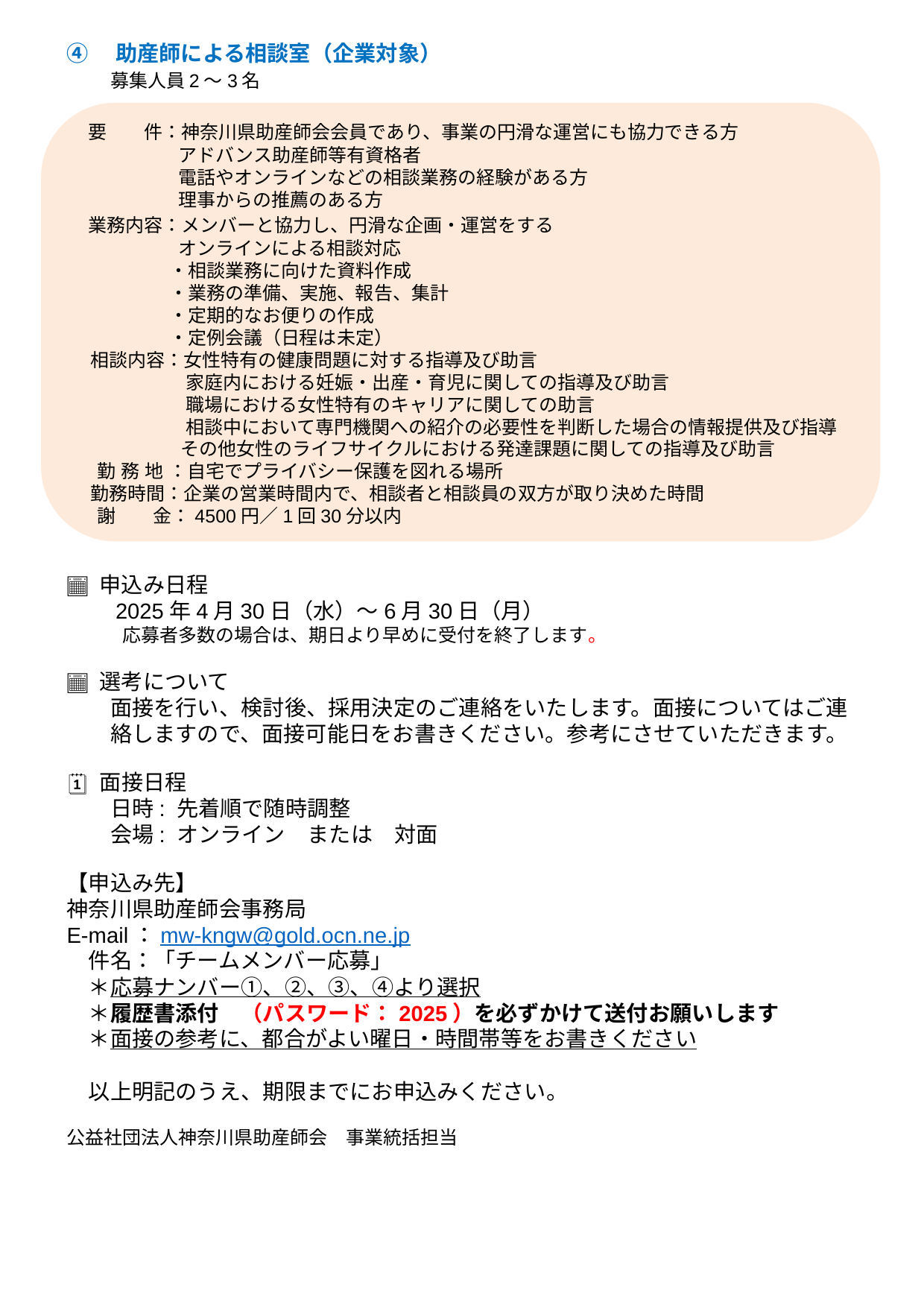

④　助産師による相談室（企業対象）
　　募集人員2～3名

　要　　件：神奈川県助産師会会員であり、事業の円滑な運営にも協力できる方
　　　　　　アドバンス助産師等有資格者
　　　　　　電話やオンラインなどの相談業務の経験がある方
　　　　　　理事からの推薦のある方
　業務内容：メンバーと協力し、円滑な企画・運営をする
　　　　　　オンラインによる相談対応
　　・相談業務に向けた資料作成
　　・業務の準備、実施、報告、集計
　　・定期的なお便りの作成
　　・定例会議（日程は未定）
　 相談内容：女性特有の健康問題に対する指導及び助言
　　　　　     家庭内における妊娠・出産・育児に関しての指導及び助言
　　　　　     職場における女性特有のキャリアに関しての助言
　　　　　     相談中において専門機関への紹介の必要性を判断した場合の情報提供及び指導
　　　　　    その他女性のライフサイクルにおける発達課題に関しての指導及び助言
     勤 務 地 ：自宅でプライバシー保護を図れる場所
　 勤務時間：企業の営業時間内で、相談者と相談員の双方が取り決めた時間
     謝　　金：4500円／1回30分以内

📅 申込み日程
　　2025年4月30日（水）～6月30日（月）
　　　応募者多数の場合は、期日より早めに受付を終了します。

📅 選考について
　　面接を行い、検討後、採用決定のご連絡をいたします。面接についてはご連
　　絡しますので、面接可能日をお書きください。参考にさせていただきます。

🗓️ 面接日程
　　日時: 先着順で随時調整
　　会場: オンライン　または　対面

【申込み先】
神奈川県助産師会事務局
E-mail：mw-kngw@gold.ocn.ne.jp
　件名：「チームメンバー応募」
　＊応募ナンバー①、②、③、④より選択
　＊履歴書添付　（パスワード：2025）を必ずかけて送付お願いします
　＊面接の参考に、都合がよい曜日・時間帯等をお書きください

　以上明記のうえ、期限までにお申込みください。

公益社団法人神奈川県助産師会　事業統括担当